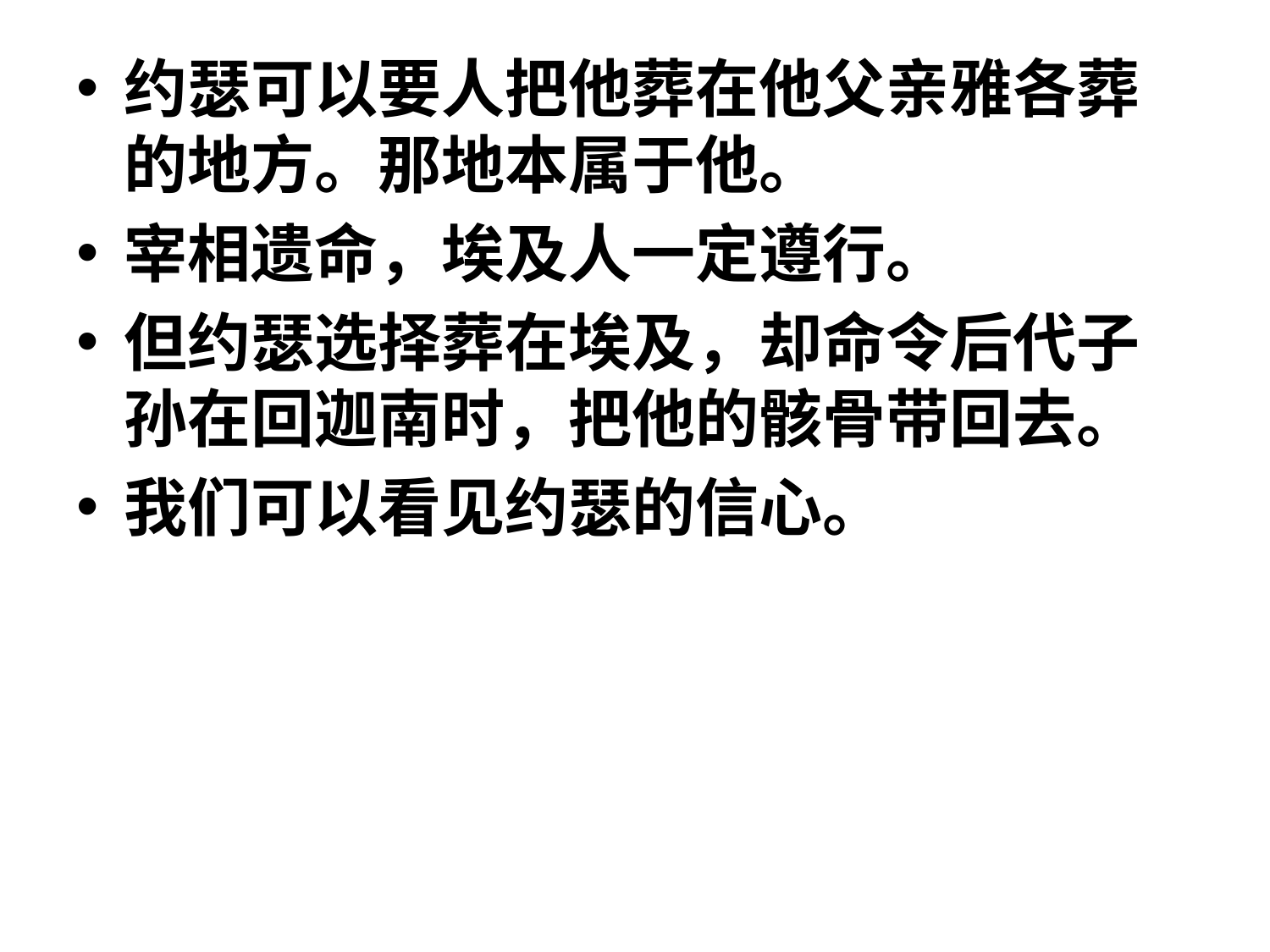

约瑟可以要人把他葬在他父亲雅各葬的地方。那地本属于他。
宰相遗命，埃及人一定遵行。
但约瑟选择葬在埃及，却命令后代子孙在回迦南时，把他的骸骨带回去。
我们可以看见约瑟的信心。